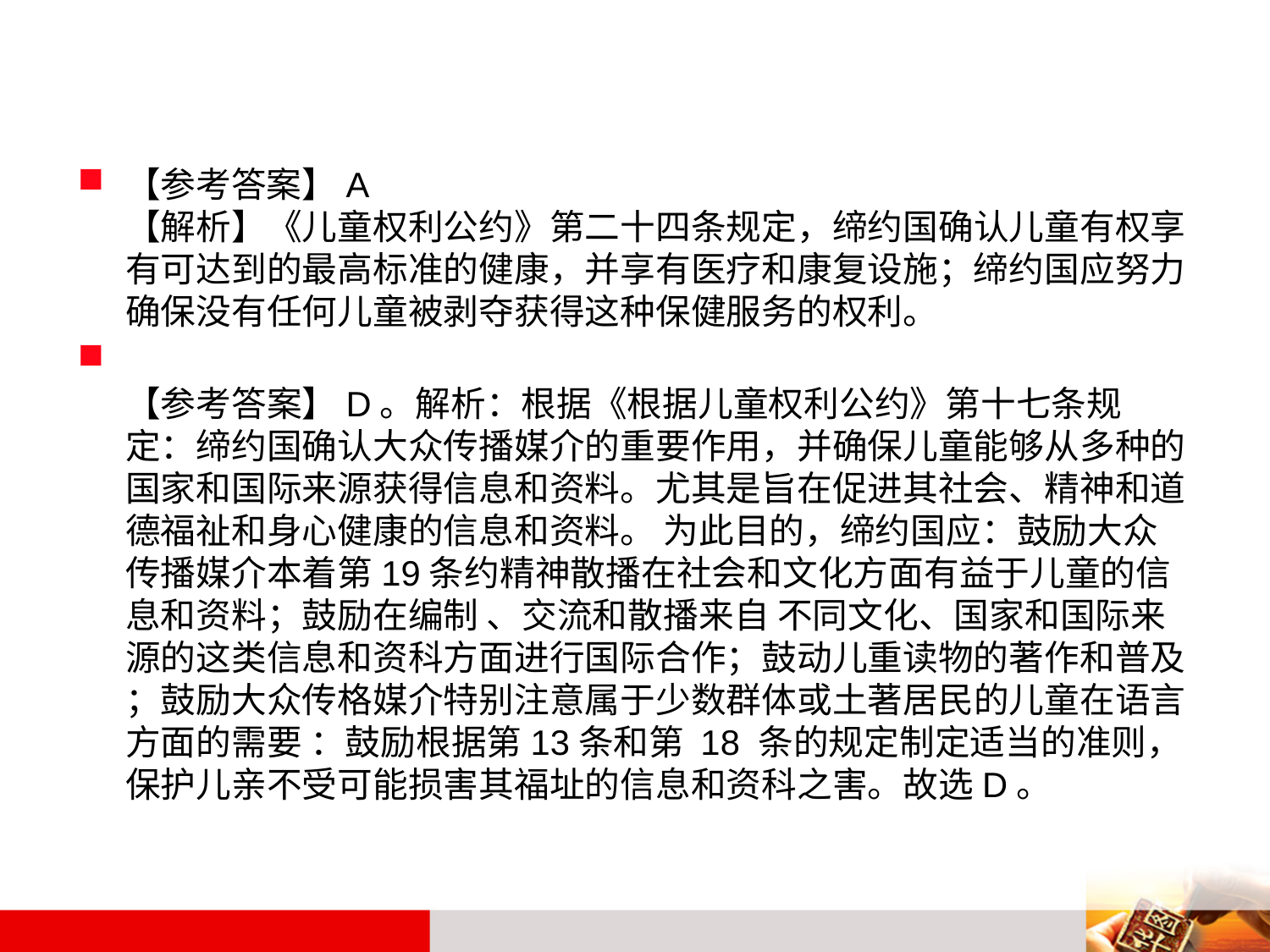

#
【参考答案】A
【解析】《儿童权利公约》第二十四条规定，缔约国确认儿童有权享有可达到的最高标准的健康，并享有医疗和康复设施；缔约国应努力确保没有任何儿童被剥夺获得这种保健服务的权利。
【参考答案】D。解析：根据《根据儿童权利公约》第十七条规定：缔约国确认大众传播媒介的重要作用，并确保儿童能够从多种的国家和国际来源获得信息和资料。尤其是旨在促进其社会、精神和道德福祉和身心健康的信息和资料。 为此目的，缔约国应：鼓励大众传播媒介本着第19条约精神散播在社会和文化方面有益于儿童的信息和资料；鼓励在编制 、交流和散播来自 不同文化、国家和国际来源的这类信息和资科方面进行国际合作；鼓动儿重读物的著作和普及 ；鼓励大众传格媒介特别注意属于少数群体或土著居民的儿童在语言方面的需要 ：鼓励根据第13条和第 18 条的规定制定适当的准则，保护儿亲不受可能损害其福址的信息和资科之害。故选D。